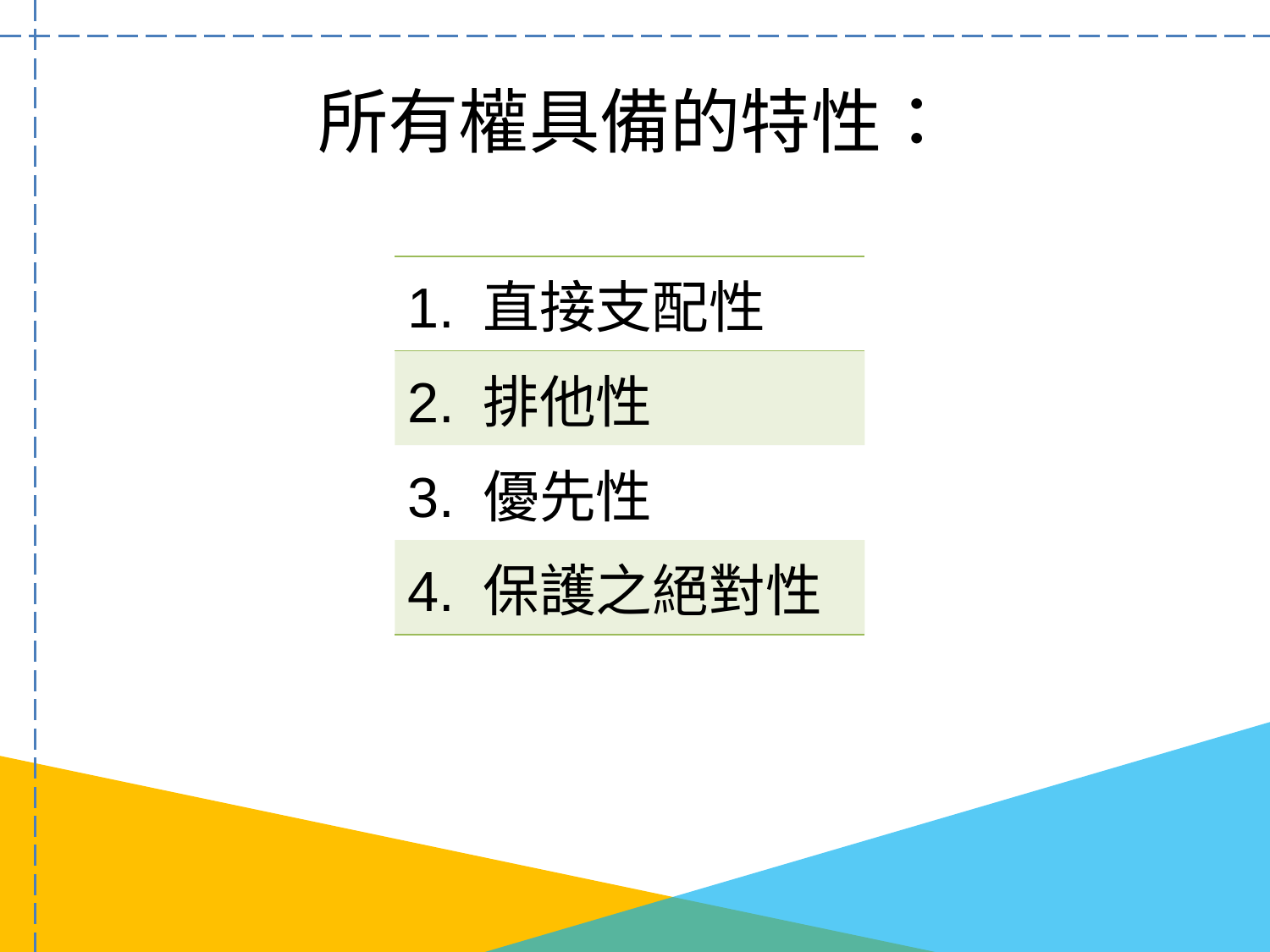

# 所有權具備的特性：
| 1. 直接支配性 |
| --- |
| 2. 排他性 |
| 3. 優先性 |
| 4. 保護之絕對性 |